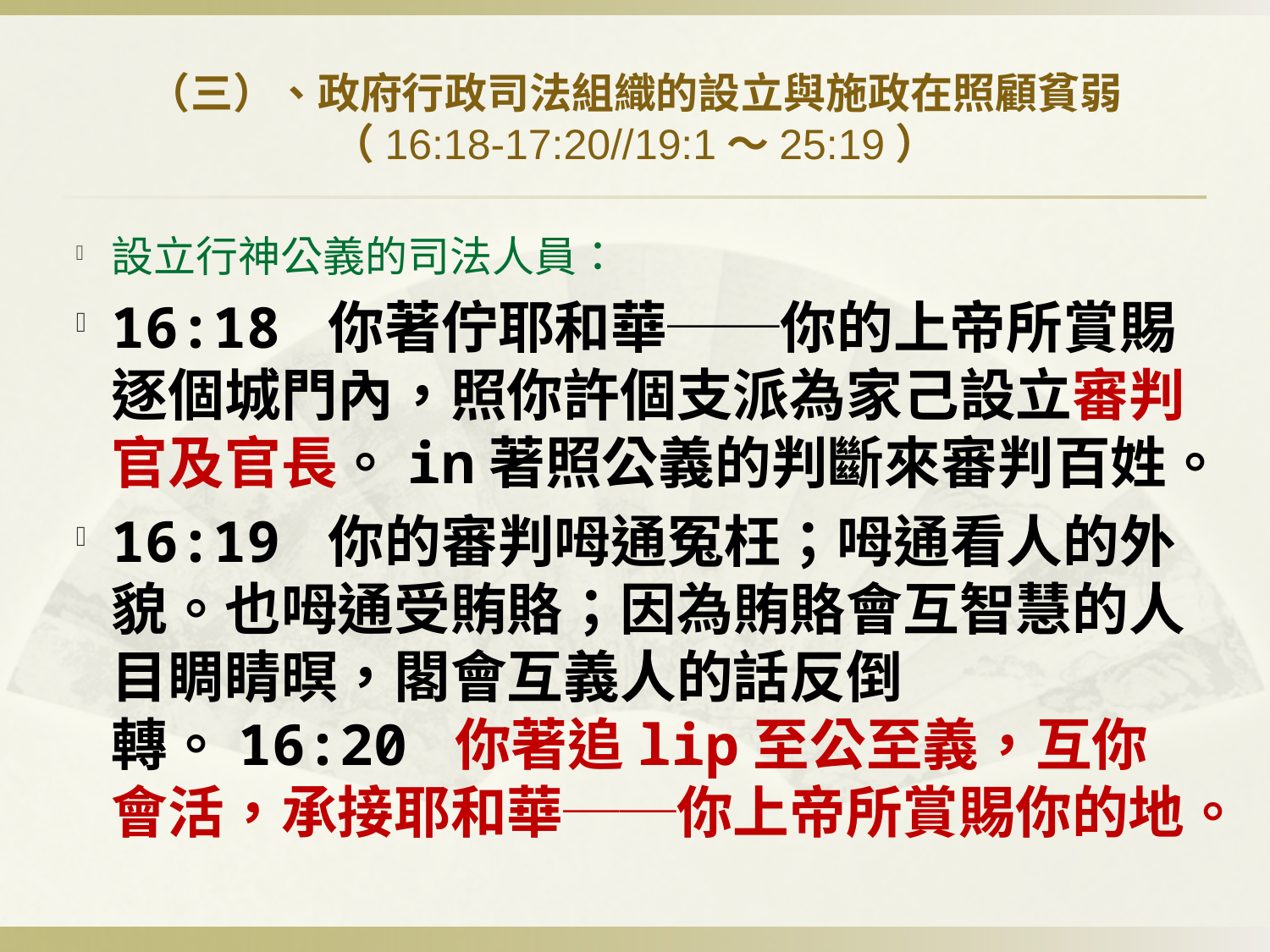

# （三）、政府行政司法組織的設立與施政在照顧貧弱（16:18-17:20//19:1～25:19）
設立行神公義的司法人員：
16:18 你著佇耶和華──你的上帝所賞賜逐個城門內，照你許個支派為家己設立審判官及官長。in著照公義的判斷來審判百姓。
16:19 你的審判呣通冤枉；呣通看人的外貌。也呣通受賄賂；因為賄賂會互智慧的人目睭睛暝，閣會互義人的話反倒轉。16:20 你著追lip至公至義，互你會活，承接耶和華──你上帝所賞賜你的地。